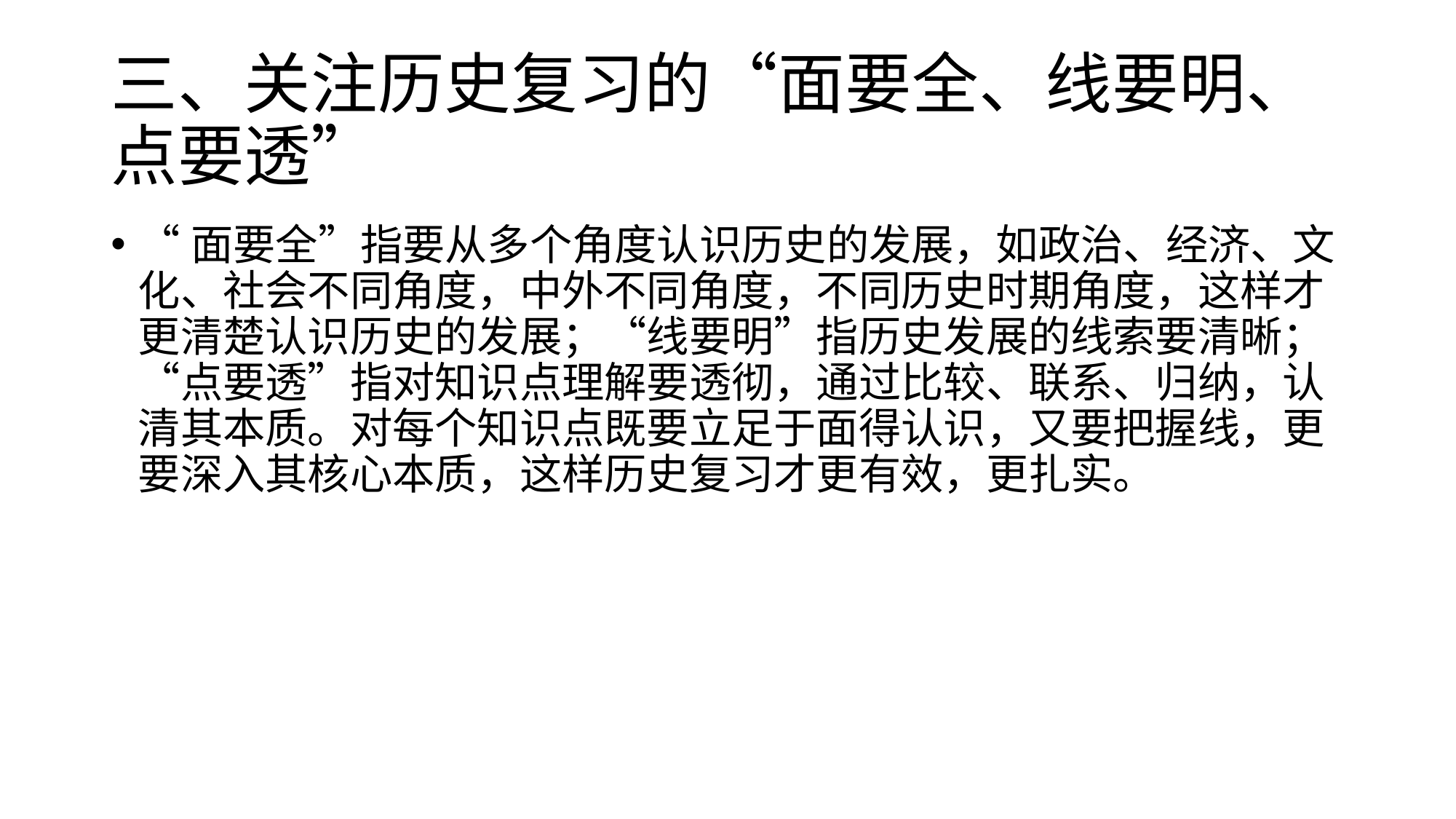

# 三、关注历史复习的“面要全、线要明、点要透”
“面要全”指要从多个角度认识历史的发展，如政治、经济、文化、社会不同角度，中外不同角度，不同历史时期角度，这样才更清楚认识历史的发展；“线要明”指历史发展的线索要清晰；“点要透”指对知识点理解要透彻，通过比较、联系、归纳，认清其本质。对每个知识点既要立足于面得认识，又要把握线，更要深入其核心本质，这样历史复习才更有效，更扎实。